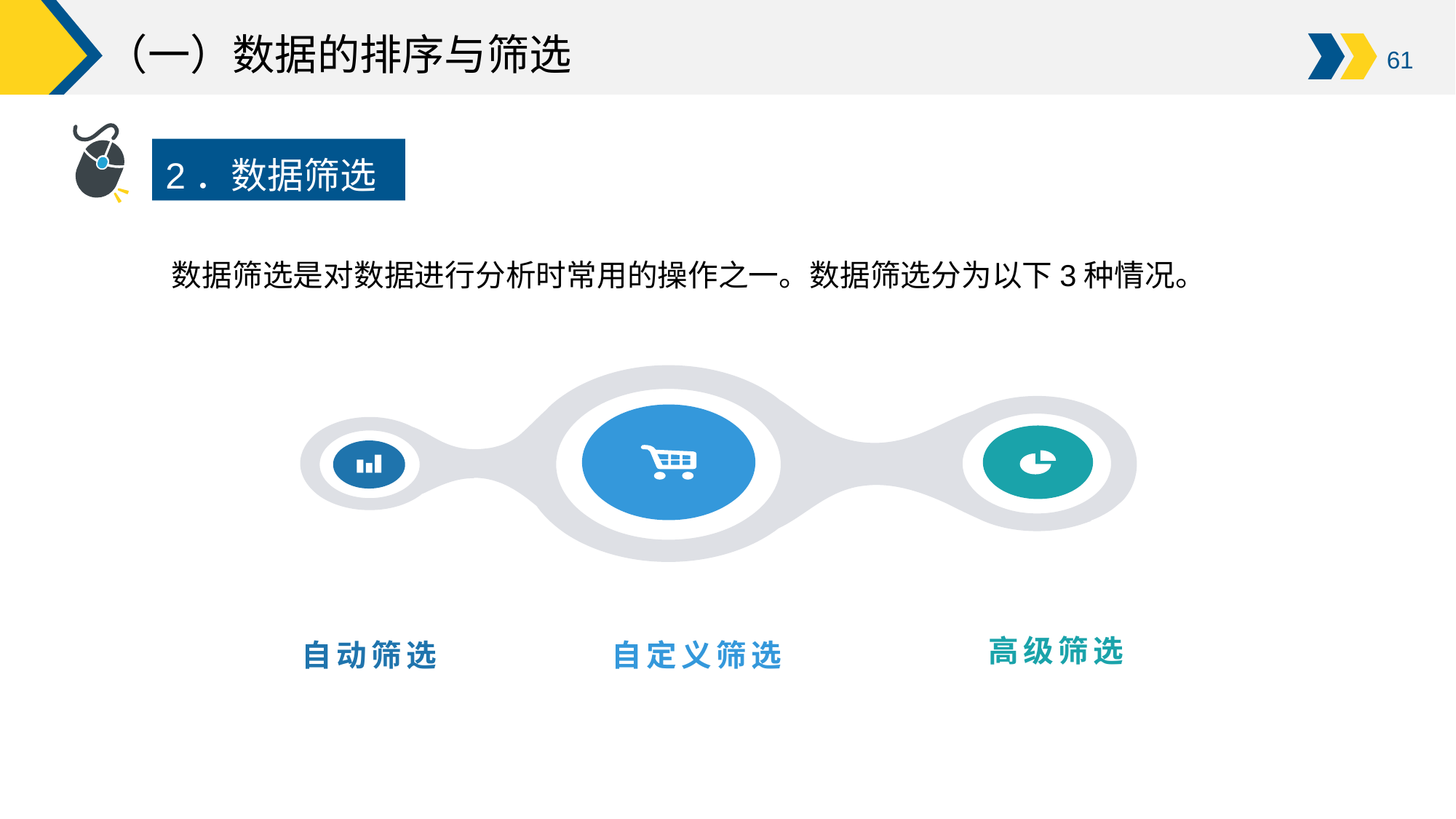

# （一）数据的排序与筛选

2．数据筛选

数据筛选是对数据进行分析时常用的操作之一。数据筛选分为以下3种情况。

高级筛选
自动筛选
自定义筛选